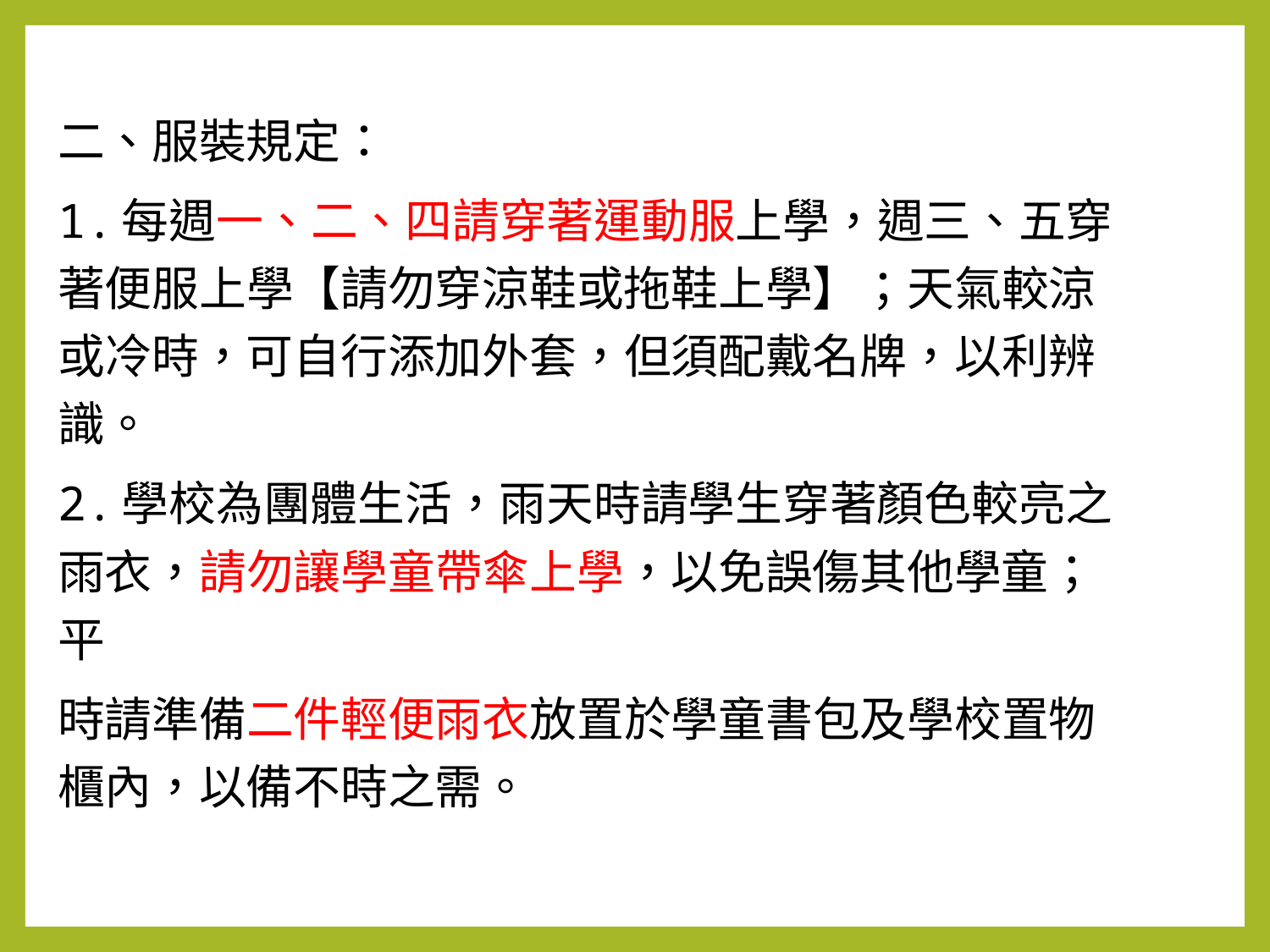

二、服裝規定：
1.每週一、二、四請穿著運動服上學，週三、五穿著便服上學【請勿穿涼鞋或拖鞋上學】；天氣較涼或冷時，可自行添加外套，但須配戴名牌，以利辨識。
2.學校為團體生活，雨天時請學生穿著顏色較亮之雨衣，請勿讓學童帶傘上學，以免誤傷其他學童；平
時請準備二件輕便雨衣放置於學童書包及學校置物櫃內，以備不時之需。